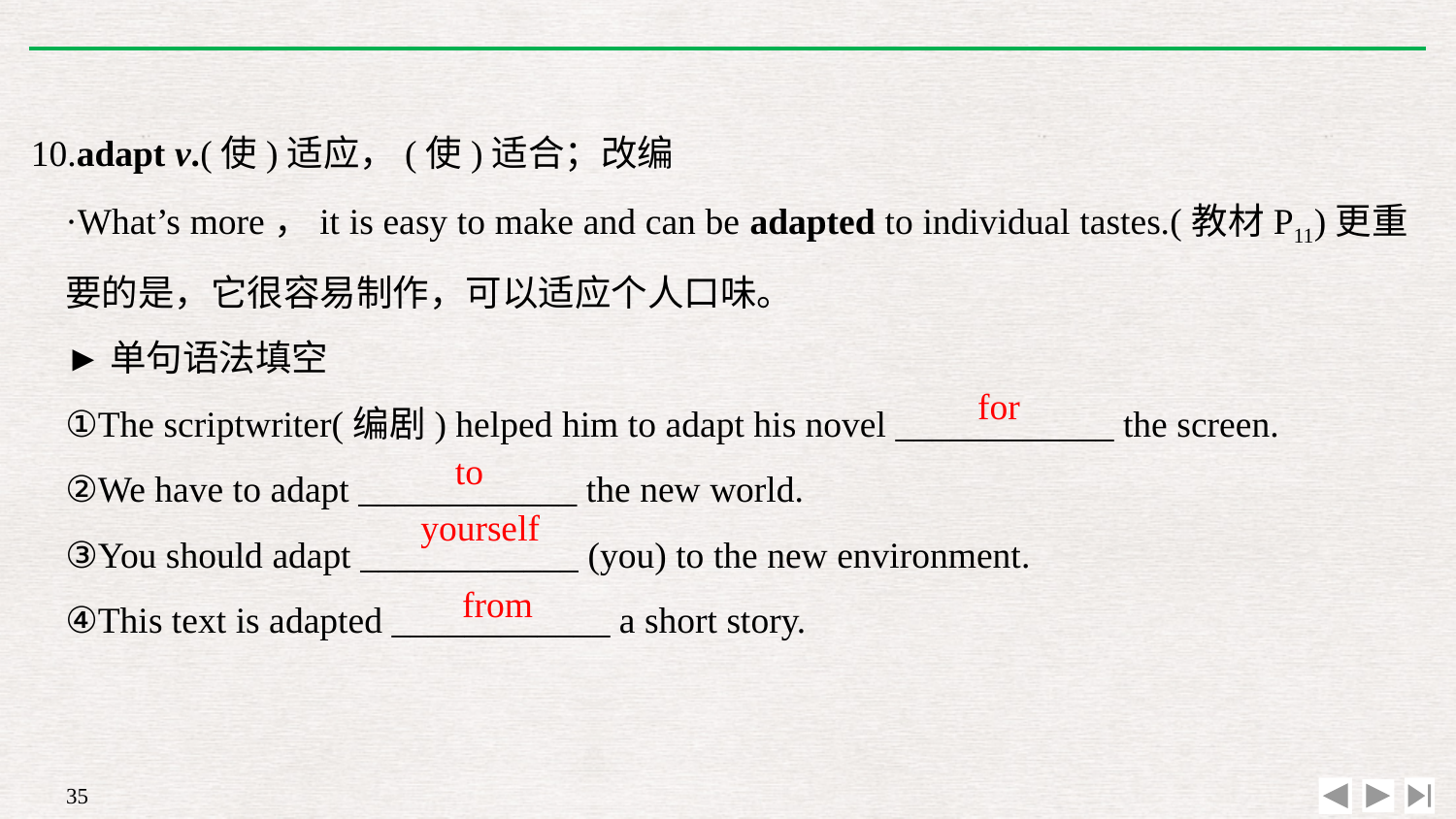

10.adapt v.(使)适应，(使)适合；改编
·What’s more，it is easy to make and can be adapted to individual tastes.(教材P11)更重要的是，它很容易制作，可以适应个人口味。
►单句语法填空
①The scriptwriter(编剧) helped him to adapt his novel ____________ the screen.
②We have to adapt ____________ the new world.
③You should adapt ____________ (you) to the new environment.
④This text is adapted ____________ a short story.
for
to
yourself
from